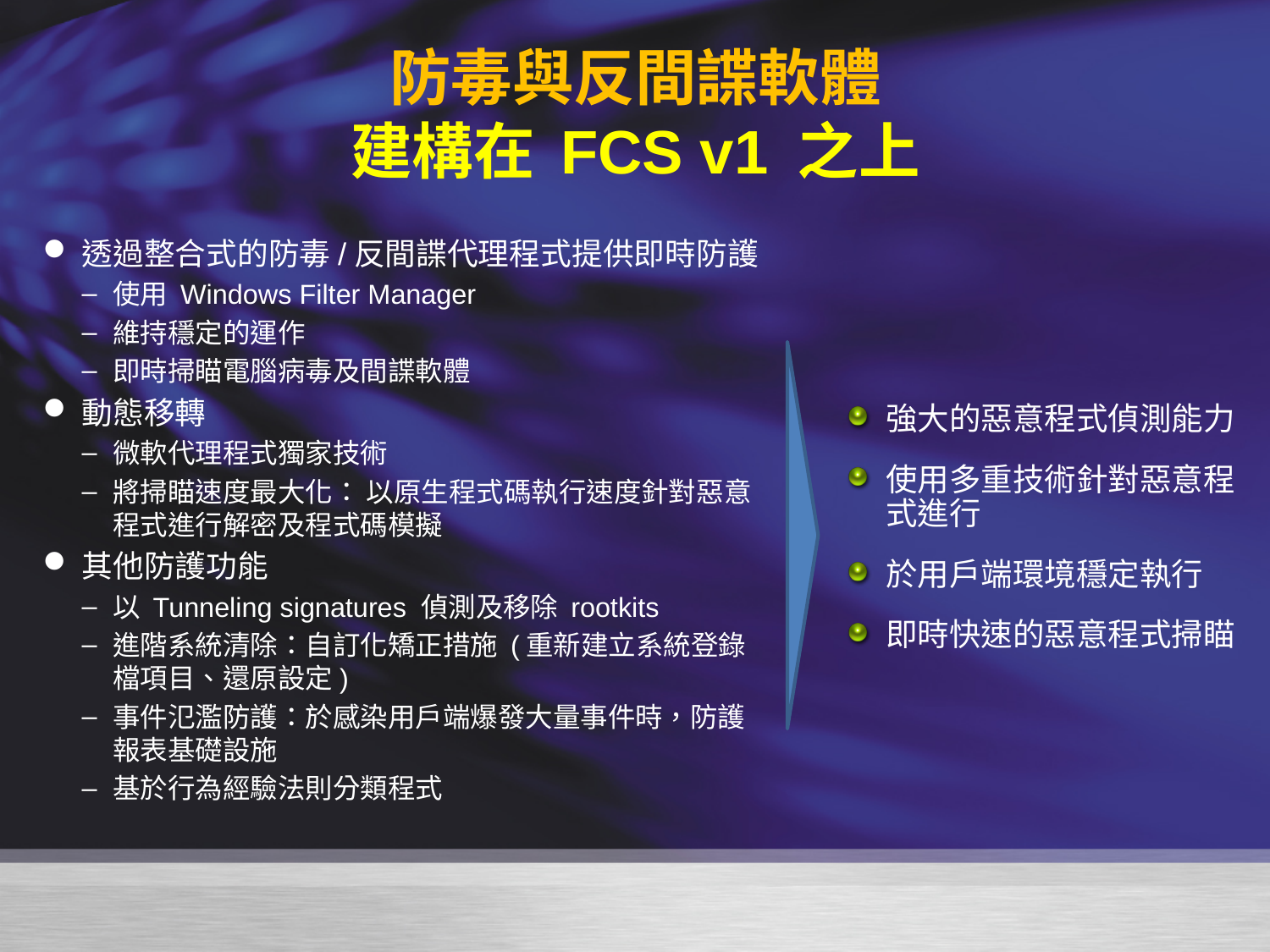

# 防毒與反間諜軟體 建構在 FCS v1 之上
透過整合式的防毒/反間諜代理程式提供即時防護
使用 Windows Filter Manager
維持穩定的運作
即時掃瞄電腦病毒及間諜軟體
動態移轉
微軟代理程式獨家技術
將掃瞄速度最大化： 以原生程式碼執行速度針對惡意程式進行解密及程式碼模擬
其他防護功能
以 Tunneling signatures 偵測及移除 rootkits
進階系統清除：自訂化矯正措施 (重新建立系統登錄檔項目、還原設定)
事件氾濫防護：於感染用戶端爆發大量事件時，防護報表基礎設施
基於行為經驗法則分類程式
強大的惡意程式偵測能力
使用多重技術針對惡意程式進行
於用戶端環境穩定執行
即時快速的惡意程式掃瞄